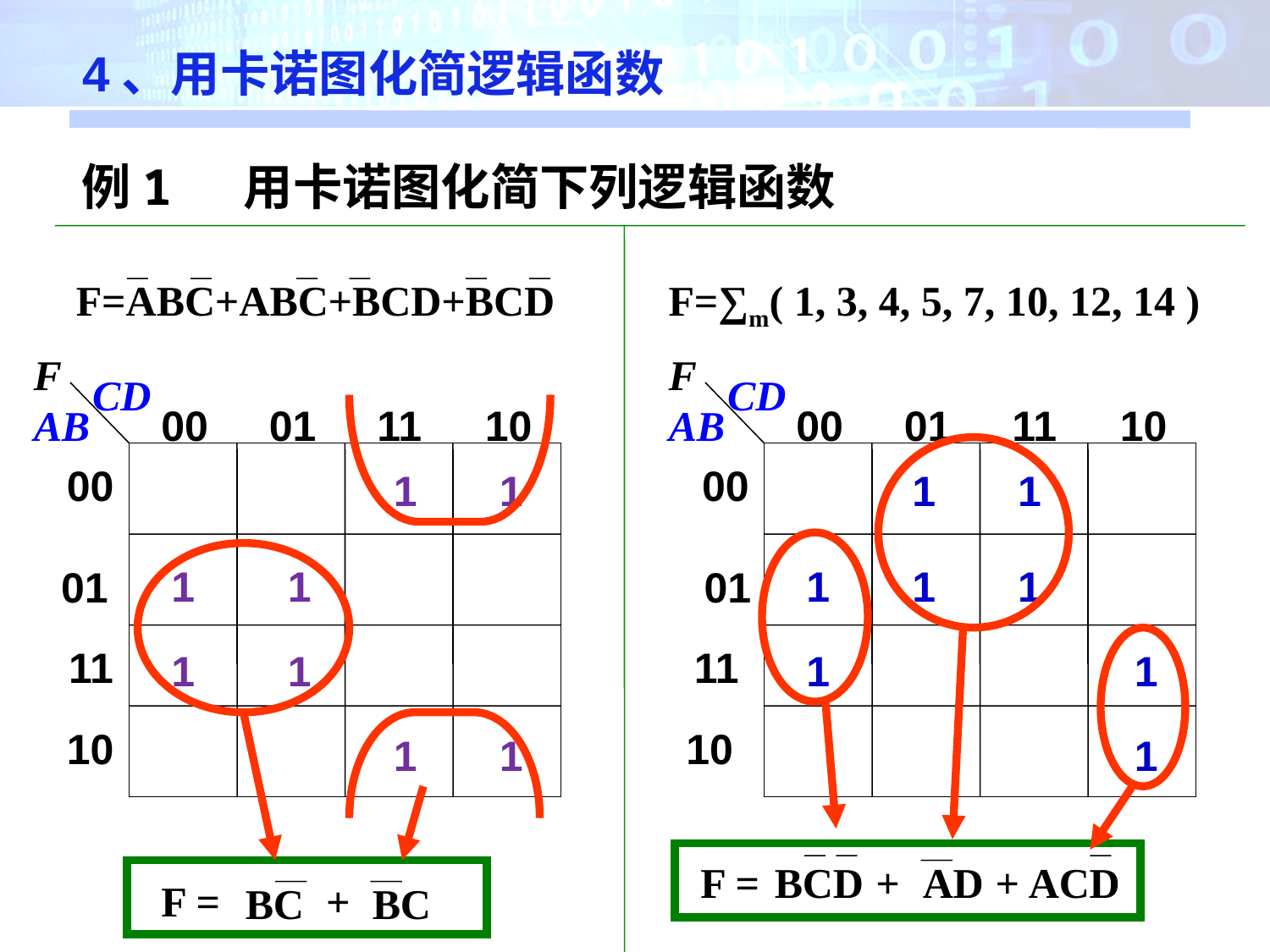

4、用卡诺图化简逻辑函数
例1  用卡诺图化简下列逻辑函数

F=∑m( 1, 3, 4, 5, 7, 10, 12, 14 )
F=ABC+ABC+BCD+BCD

F
CD

AB
00
01
11
10
00
01
11
10
1
1
1
1
1
1
1
1
F
CD

AB
00
01
11
10
00
01
11
10

1
1

1
1
1

1
1

1

F =           +         +
AD

 ACD

BCD

F =          +
 BC

BC